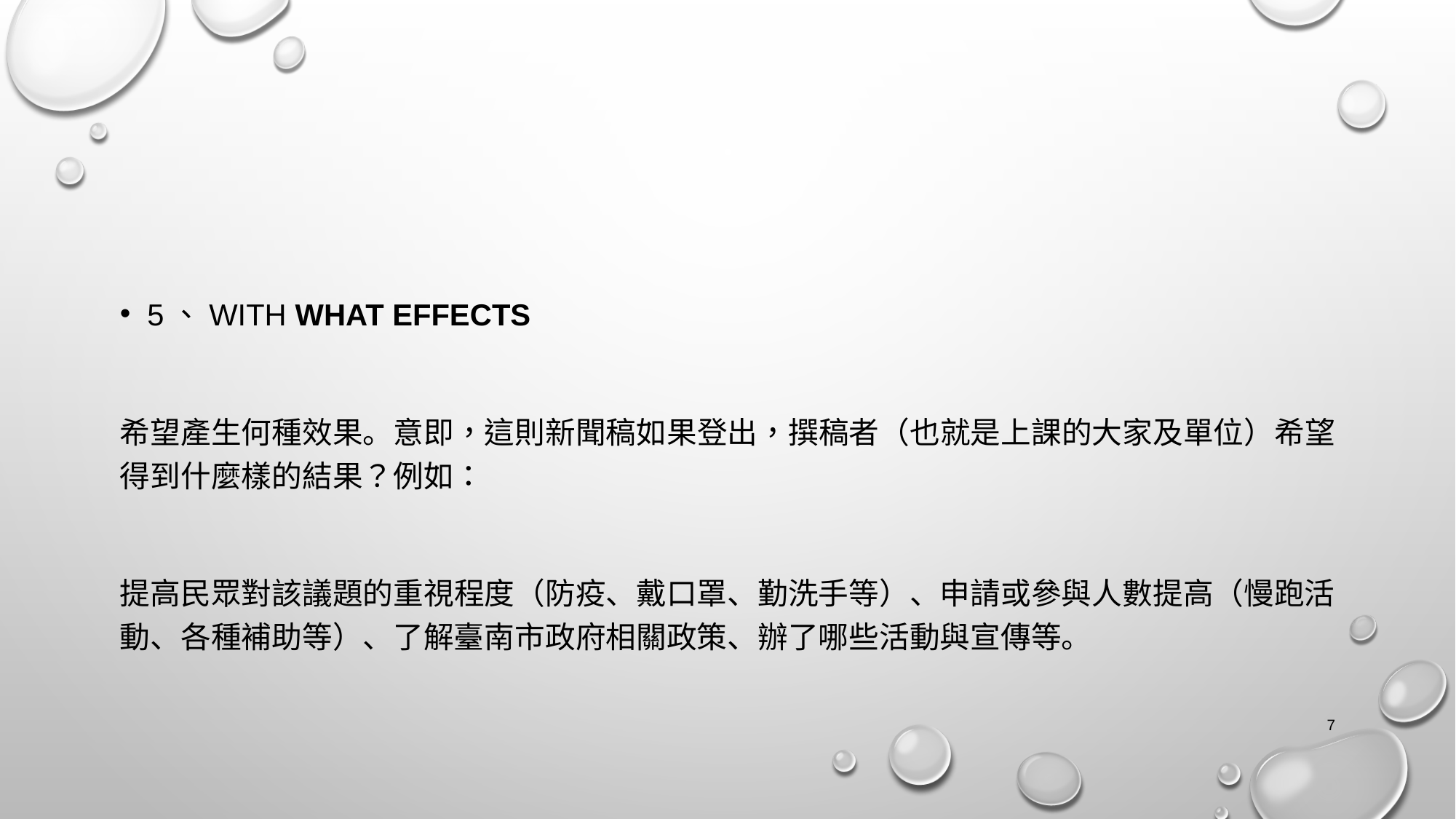

#
5、with what effects

希望產生何種效果。意即，這則新聞稿如果登出，撰稿者（也就是上課的大家及單位）希望得到什麼樣的結果？例如：

提高民眾對該議題的重視程度（防疫、戴口罩、勤洗手等）、申請或參與人數提高（慢跑活動、各種補助等）、了解臺南市政府相關政策、辦了哪些活動與宣傳等。

7